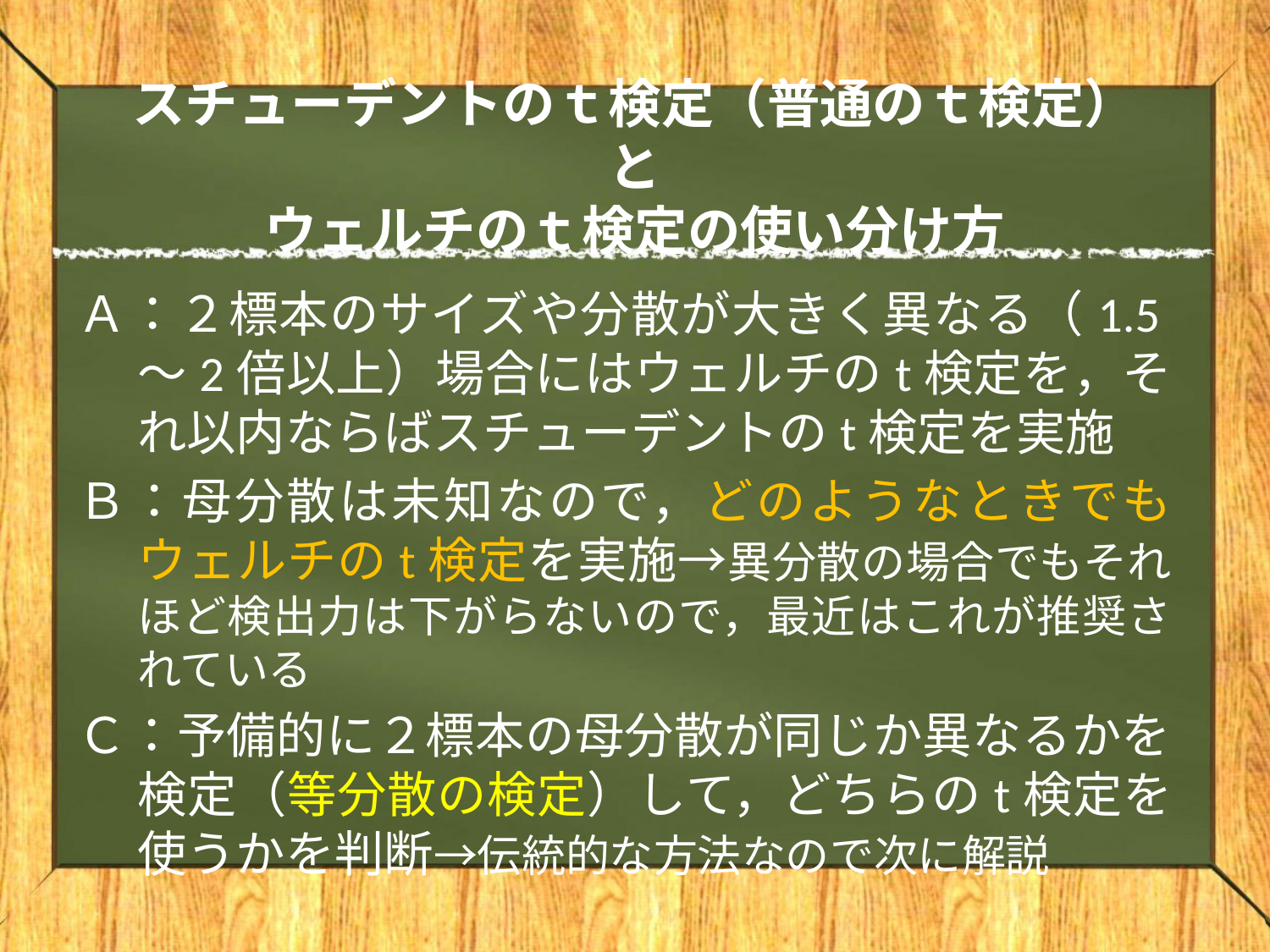

# スチューデントのｔ検定（普通のｔ検定）と ウェルチのｔ検定の使い分け方
Ａ：２標本のサイズや分散が大きく異なる（1.5～2倍以上）場合にはウェルチのt検定を，それ以内ならばスチューデントのt検定を実施
Ｂ：母分散は未知なので，どのようなときでもウェルチのt検定を実施→異分散の場合でもそれほど検出力は下がらないので，最近はこれが推奨されている
Ｃ：予備的に２標本の母分散が同じか異なるかを検定（等分散の検定）して，どちらのt検定を使うかを判断→伝統的な方法なので次に解説